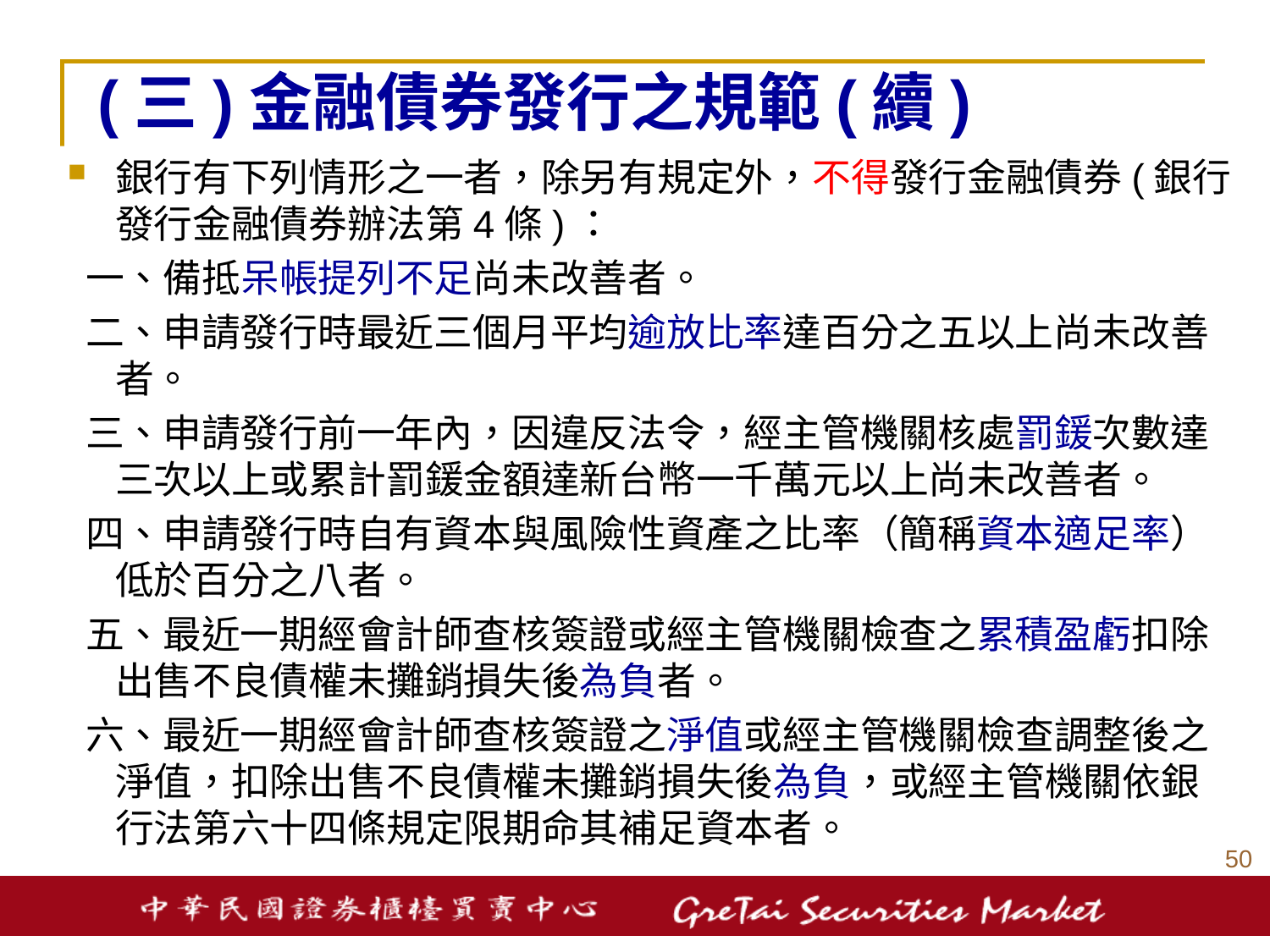

# (三)金融債券發行之規範(續)
銀行有下列情形之一者，除另有規定外，不得發行金融債券(銀行發行金融債券辦法第4條)：
 一、備抵呆帳提列不足尚未改善者。
 二、申請發行時最近三個月平均逾放比率達百分之五以上尚未改善者。
 三、申請發行前一年內，因違反法令，經主管機關核處罰鍰次數達三次以上或累計罰鍰金額達新台幣一千萬元以上尚未改善者。
 四、申請發行時自有資本與風險性資產之比率（簡稱資本適足率）低於百分之八者。
 五、最近一期經會計師查核簽證或經主管機關檢查之累積盈虧扣除出售不良債權未攤銷損失後為負者。
 六、最近一期經會計師查核簽證之淨值或經主管機關檢查調整後之淨值，扣除出售不良債權未攤銷損失後為負，或經主管機關依銀行法第六十四條規定限期命其補足資本者。

50